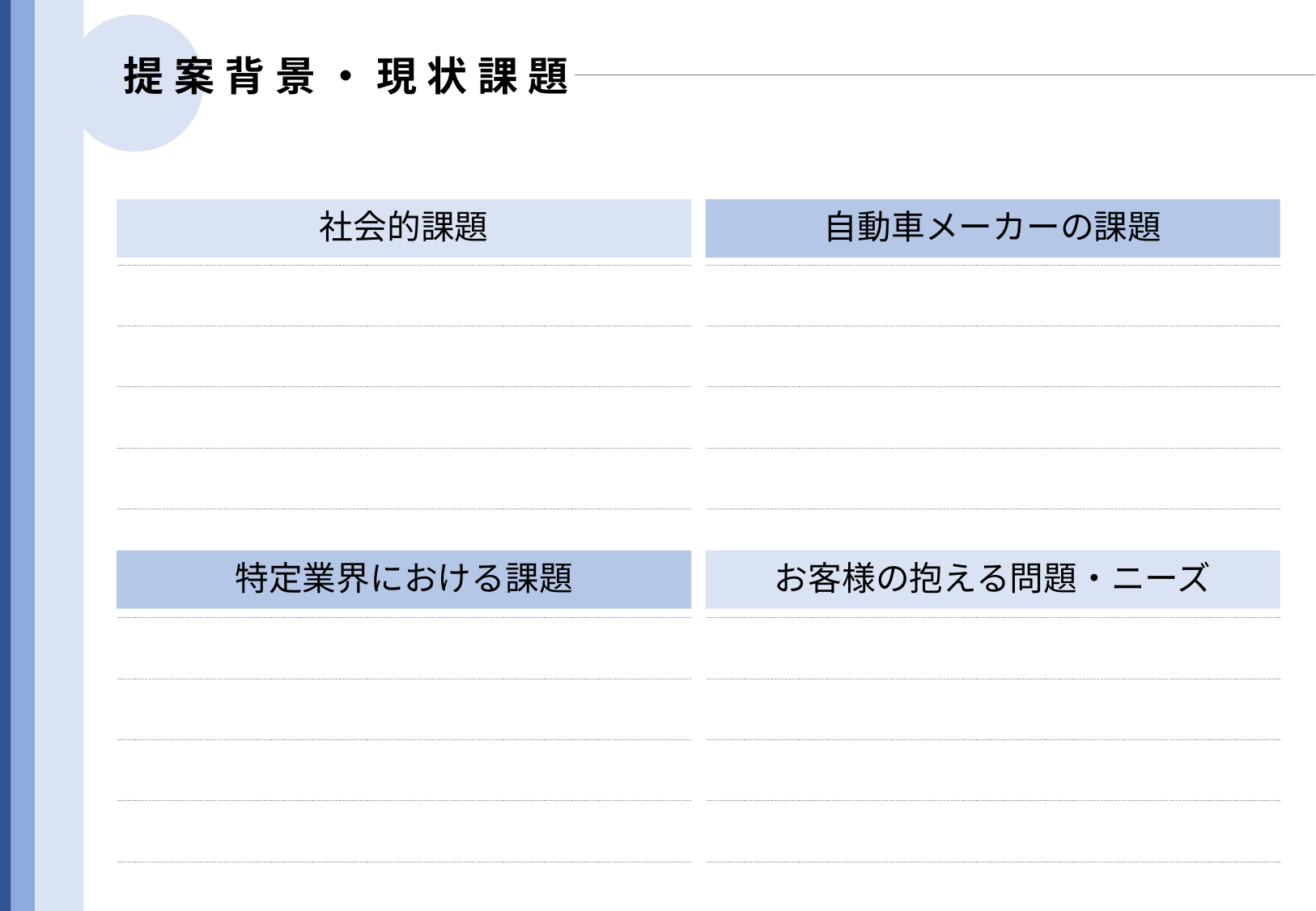

提案背景・現状課題

社会的課題
自動車メーカーの課題

特定業界における課題
お客様の抱える問題・ニーズ